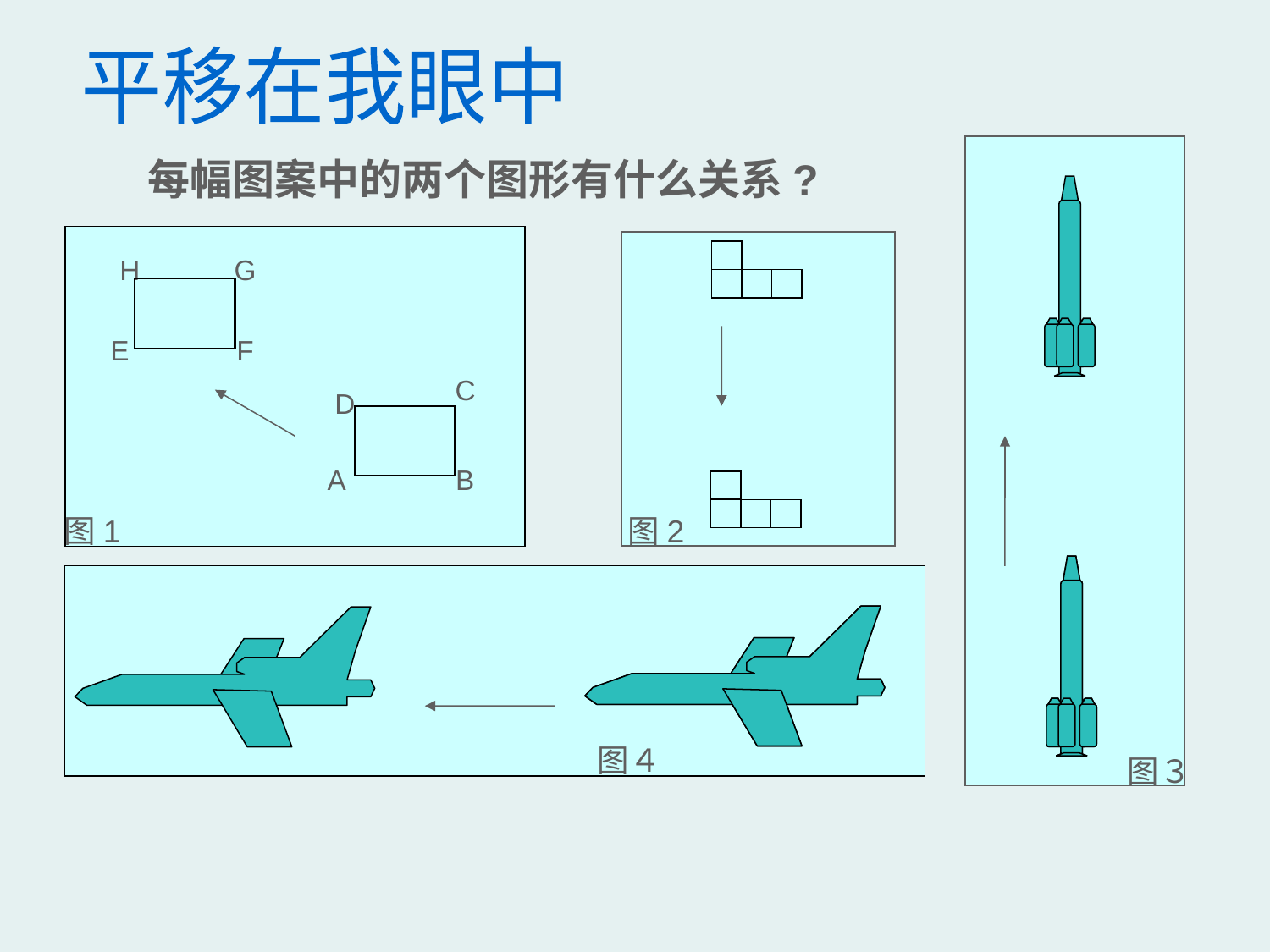

平移在我眼中

每幅图案中的两个图形有什么关系?

H
G

E
F

C
D

A
B

图1
图2

图４
图３